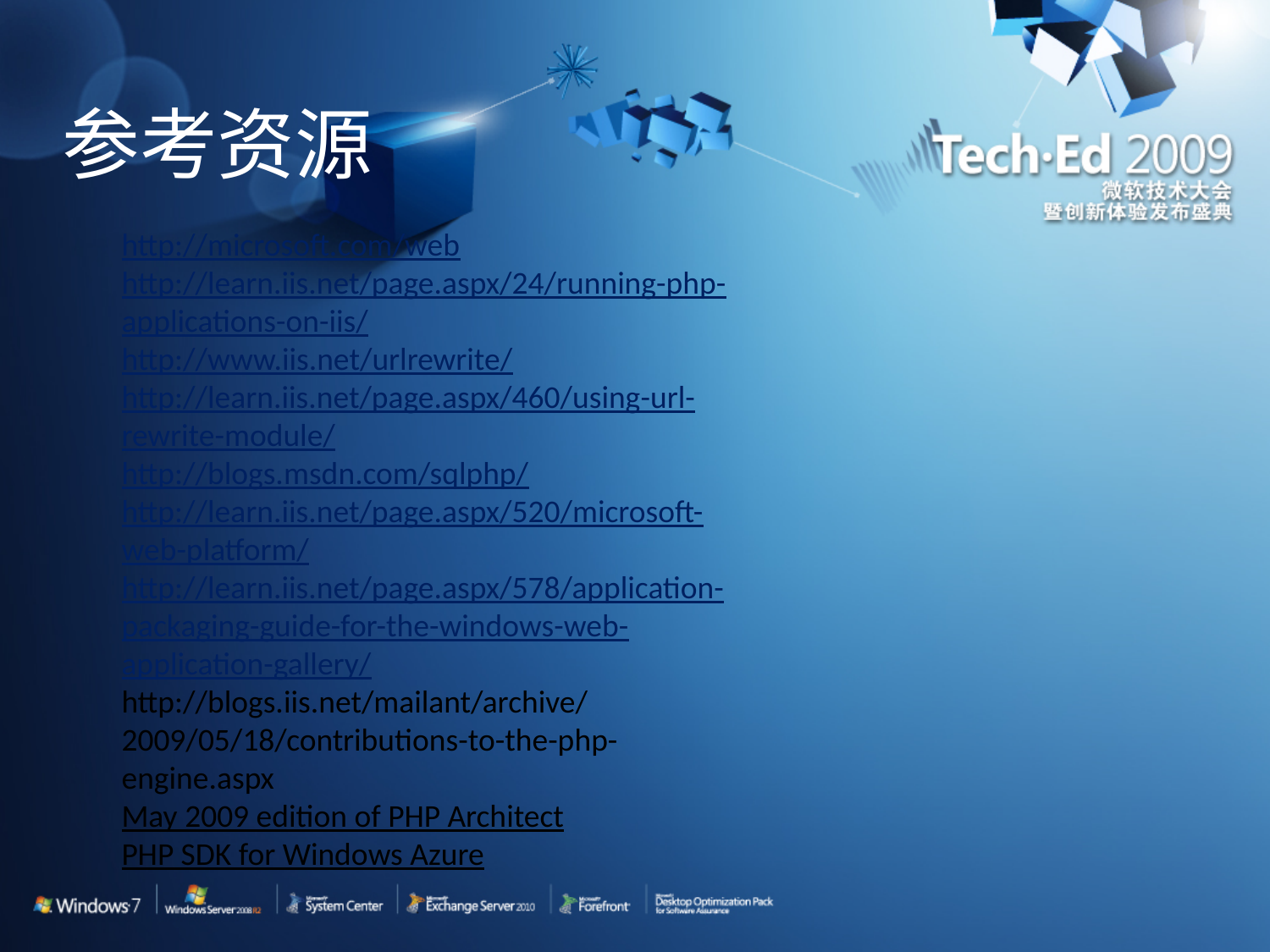

# 参考资源
http://microsoft.com/web
http://learn.iis.net/page.aspx/24/running-php-applications-on-iis/
http://www.iis.net/urlrewrite/
http://learn.iis.net/page.aspx/460/using-url-rewrite-module/
http://blogs.msdn.com/sqlphp/
http://learn.iis.net/page.aspx/520/microsoft-web-platform/
http://learn.iis.net/page.aspx/578/application-packaging-guide-for-the-windows-web-application-gallery/
http://blogs.iis.net/mailant/archive/2009/05/18/contributions-to-the-php-engine.aspx
May 2009 edition of PHP Architect
PHP SDK for Windows Azure